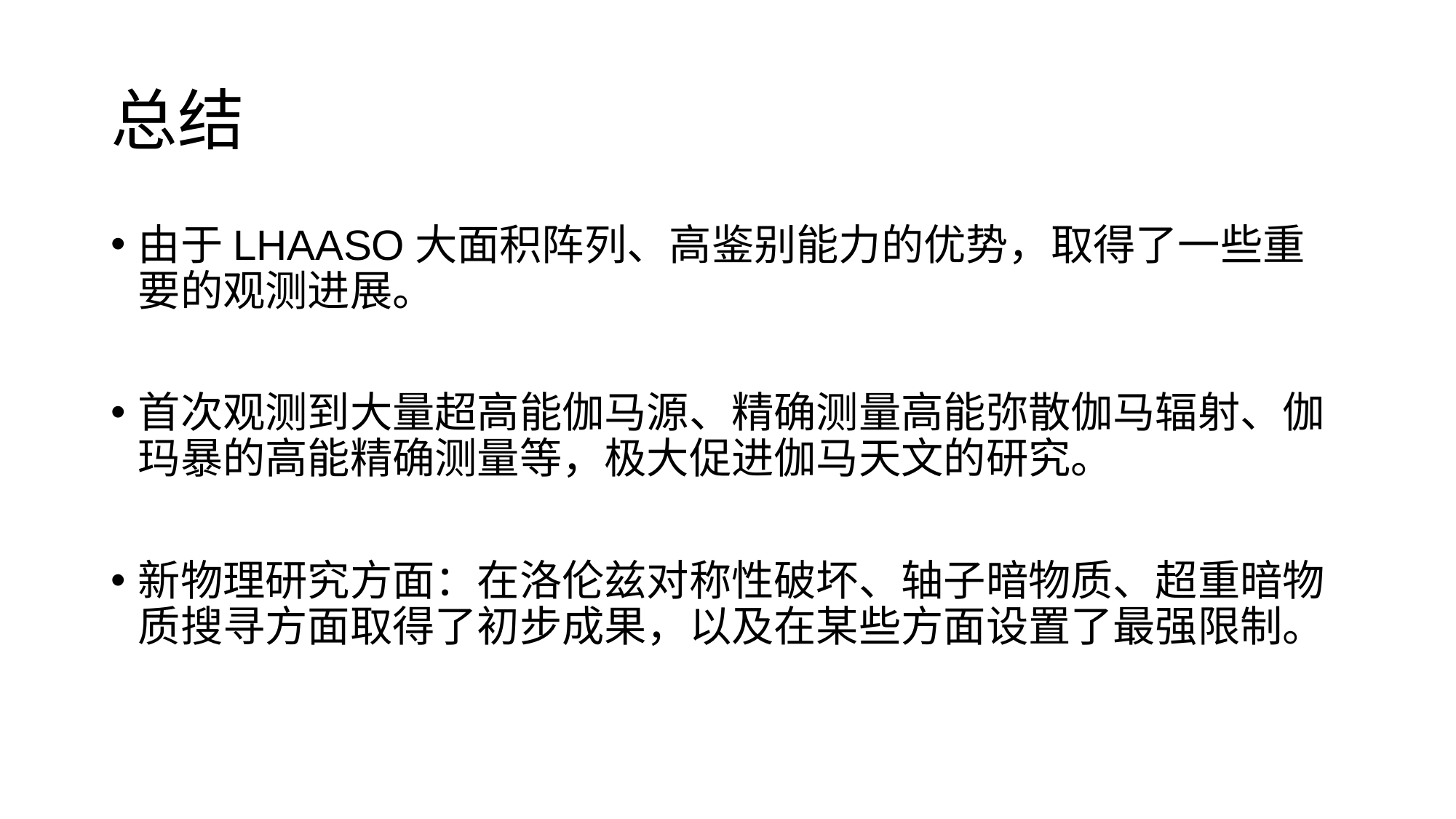

# 总结
由于LHAASO大面积阵列、高鉴别能力的优势，取得了一些重要的观测进展。

首次观测到大量超高能伽马源、精确测量高能弥散伽马辐射、伽玛暴的高能精确测量等，极大促进伽马天文的研究。

新物理研究方面：在洛伦兹对称性破坏、轴子暗物质、超重暗物质搜寻方面取得了初步成果，以及在某些方面设置了最强限制。